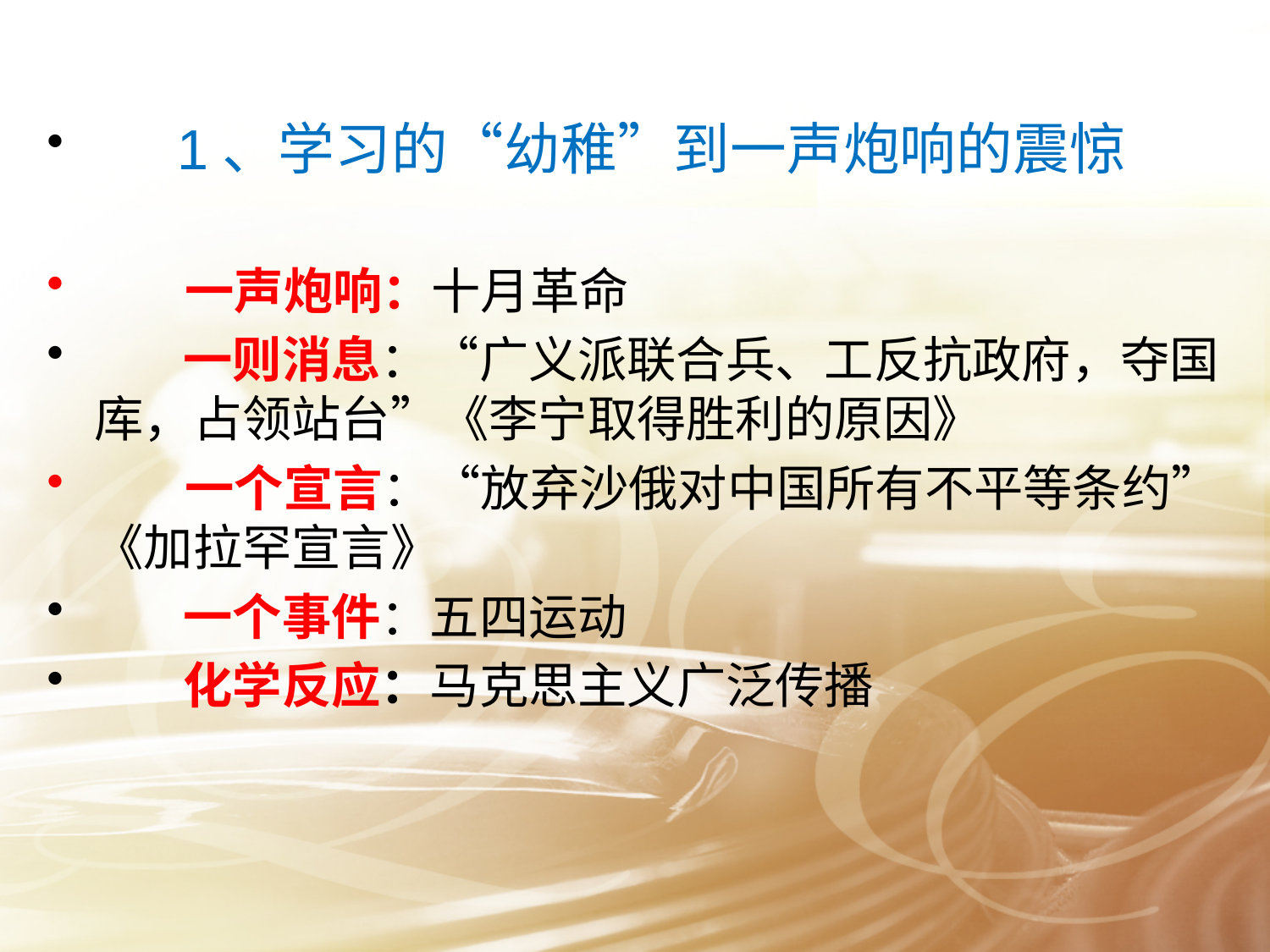

#

      1、学习的“幼稚”到一声炮响的震惊

       一声炮响：十月革命
       一则消息：“广义派联合兵、工反抗政府，夺国 库，占领站台”《李宁取得胜利的原因》
       一个宣言：“放弃沙俄对中国所有不平等条约”《加拉罕宣言》
       一个事件：五四运动
       化学反应：马克思主义广泛传播